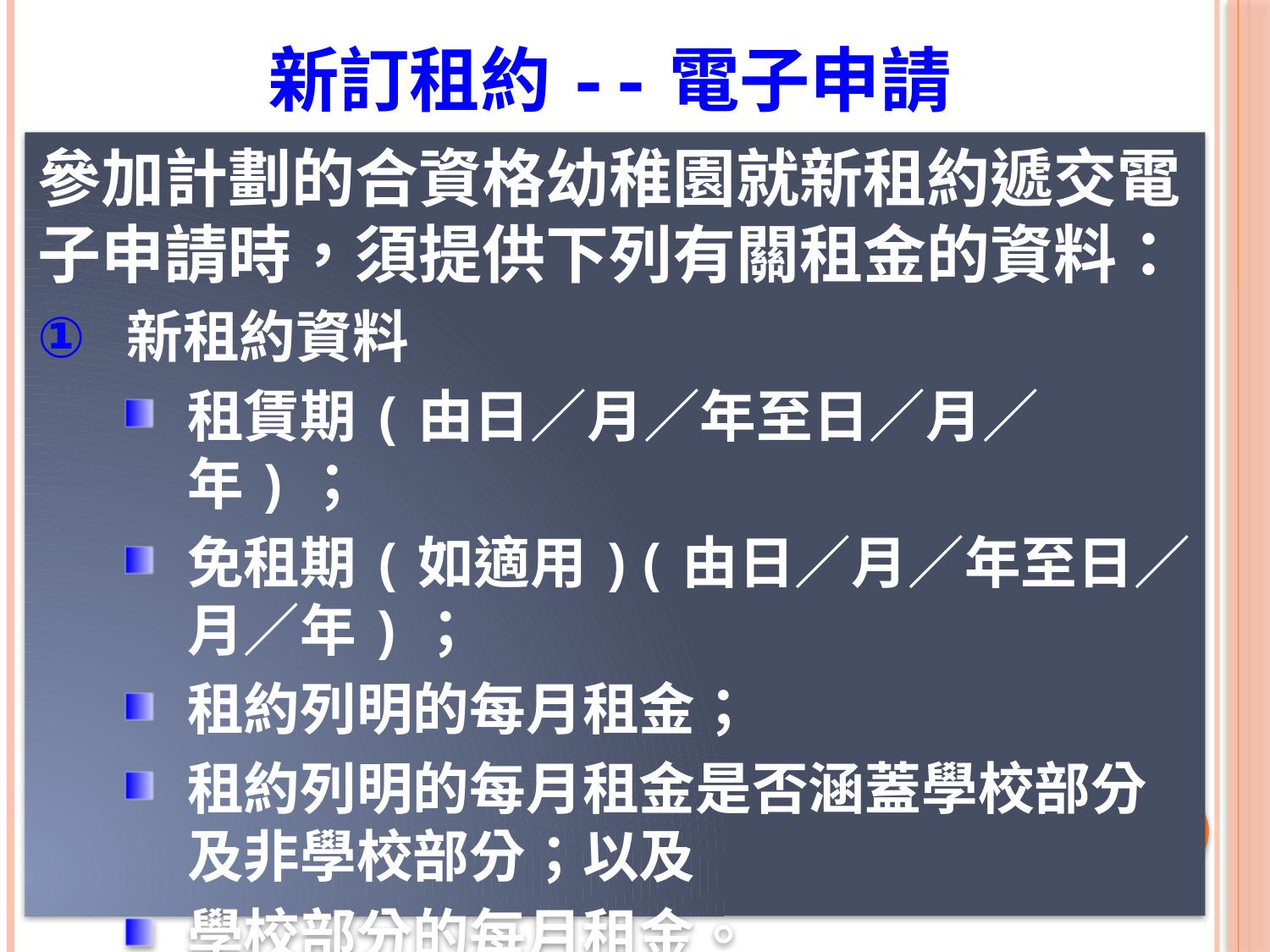

# 新訂租約--電子申請
參加計劃的合資格幼稚園就新租約遞交電子申請時，須提供下列有關租金的資料：
 新租約資料
租賃期(由日／月／年至日／月／年)；
免租期(如適用)(由日／月／年至日／月／年)；
租約列明的每月租金；
租約列明的每月租金是否涵蓋學校部分及非學校部分；以及
學校部分的每月租金。